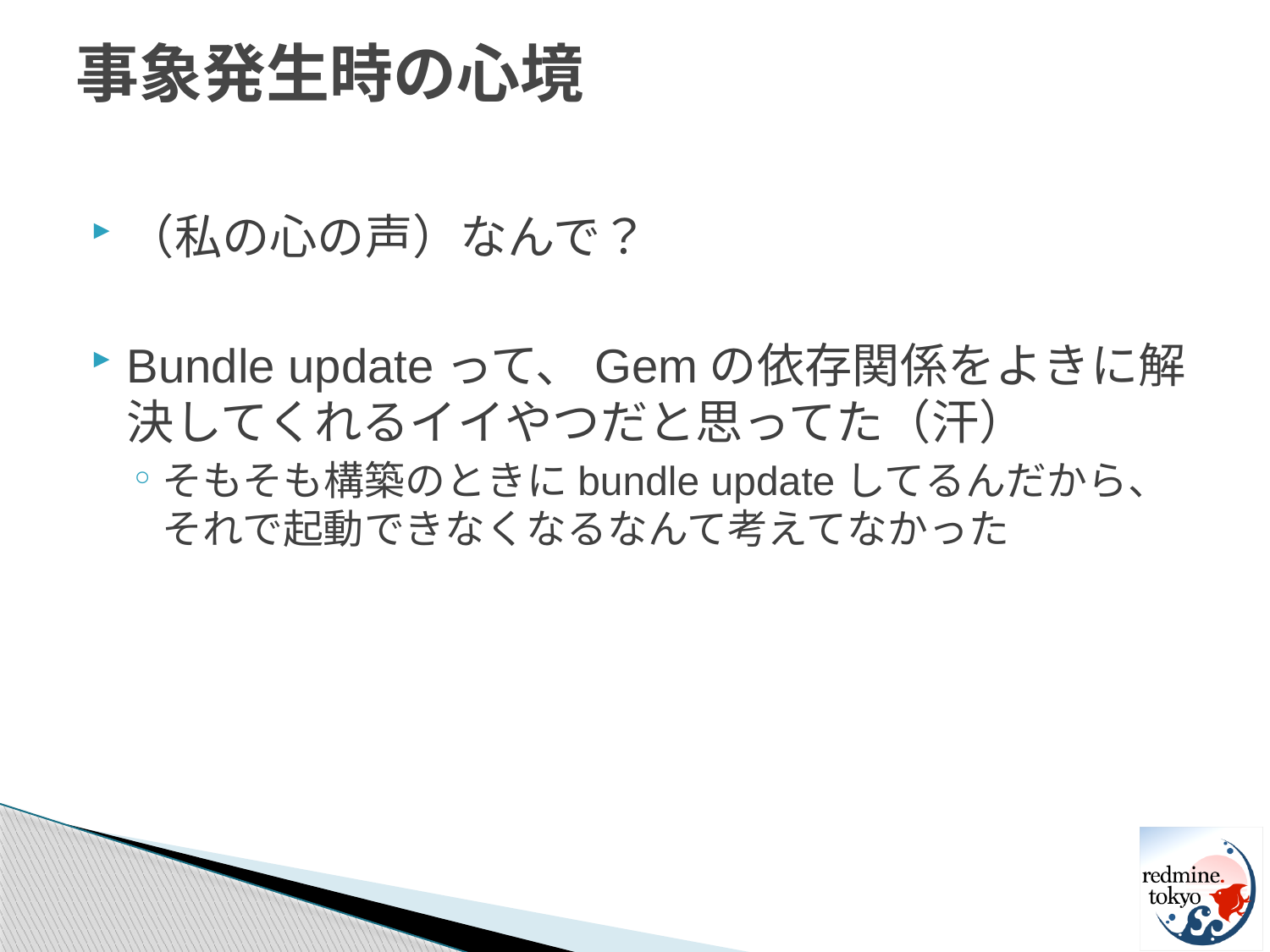

# 事象発生時の心境

（私の心の声）なんで？

Bundle updateって、Gemの依存関係をよきに解決してくれるイイやつだと思ってた（汗）
そもそも構築のときにbundle updateしてるんだから、それで起動できなくなるなんて考えてなかった